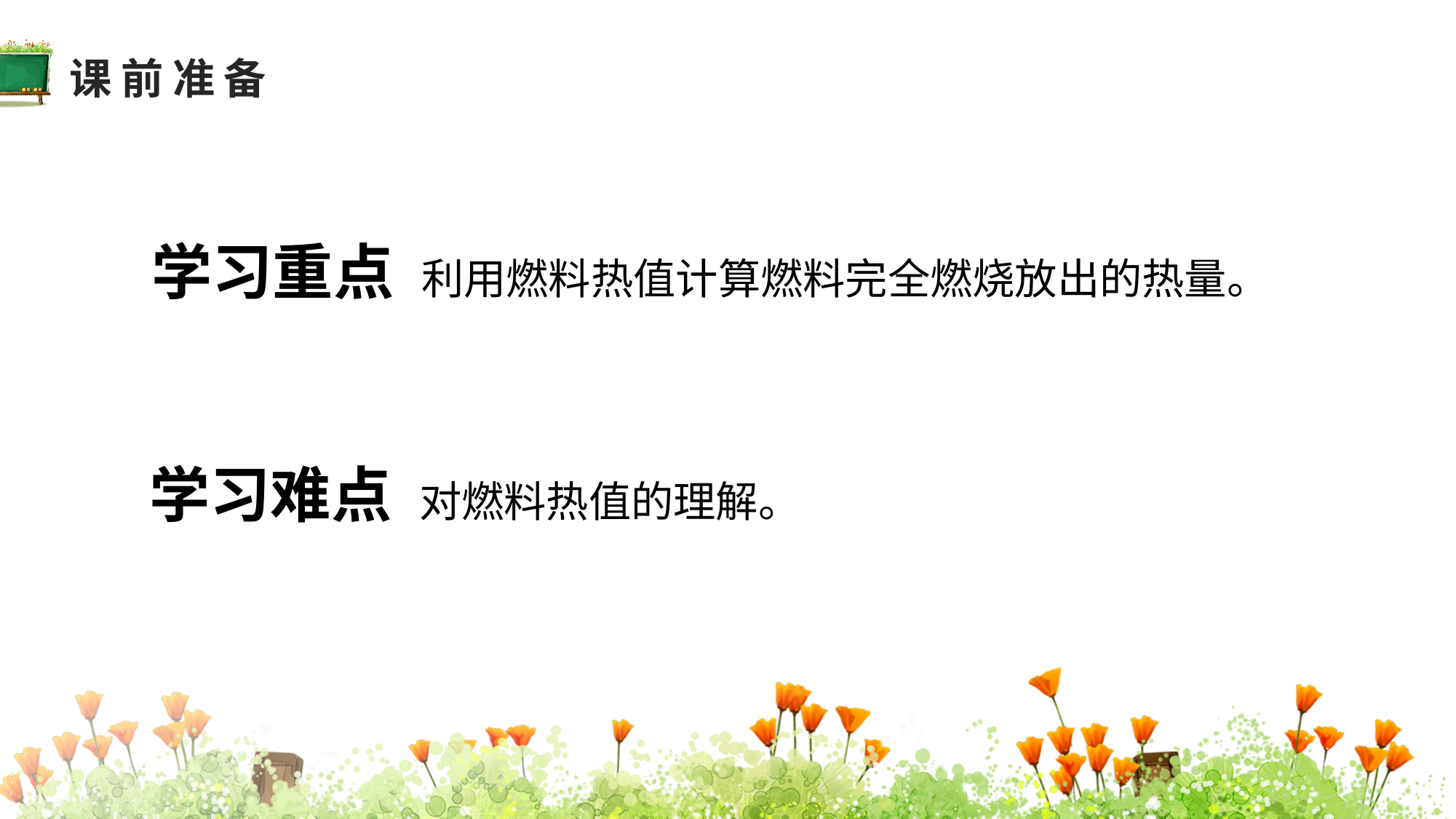

课前准备
学习重点  利用燃料热值计算燃料完全燃烧放出的热量。
教学分析
学习难点  对燃料热值的理解。